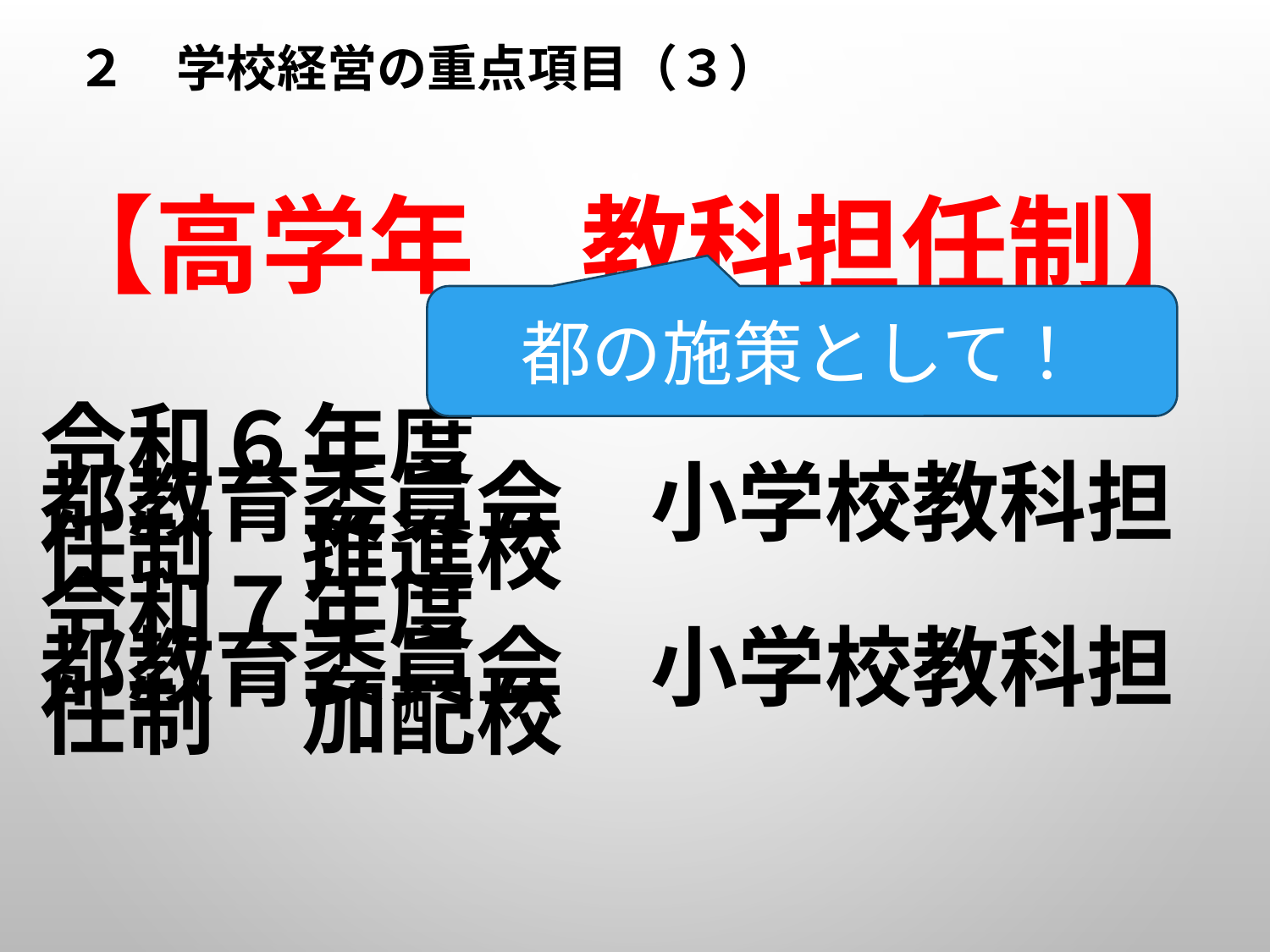

２　学校経営の重点項目（３）
【高学年　教科担任制】

令和６年度
都教育委員会　小学校教科担任制　推進校
令和７年度
都教育委員会　小学校教科担任制　加配校
都の施策として！